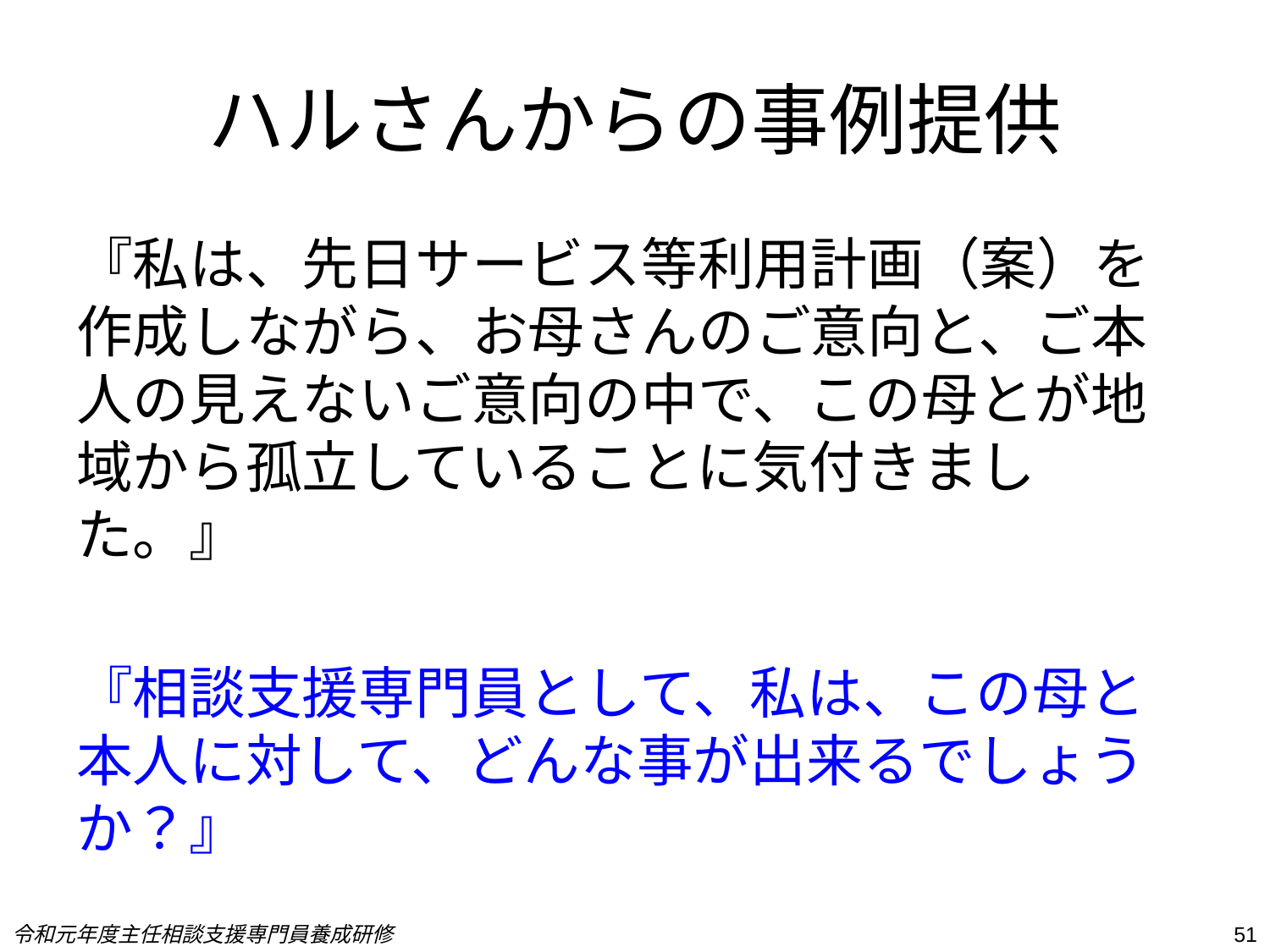

# ハルさんからの事例提供
『私は、先日サービス等利用計画（案）を作成しながら、お母さんのご意向と、ご本人の見えないご意向の中で、この母とが地域から孤立していることに気付きました。』

『相談支援専門員として、私は、この母と本人に対して、どんな事が出来るでしょうか？』
令和元年度主任相談支援専門員養成研修

51